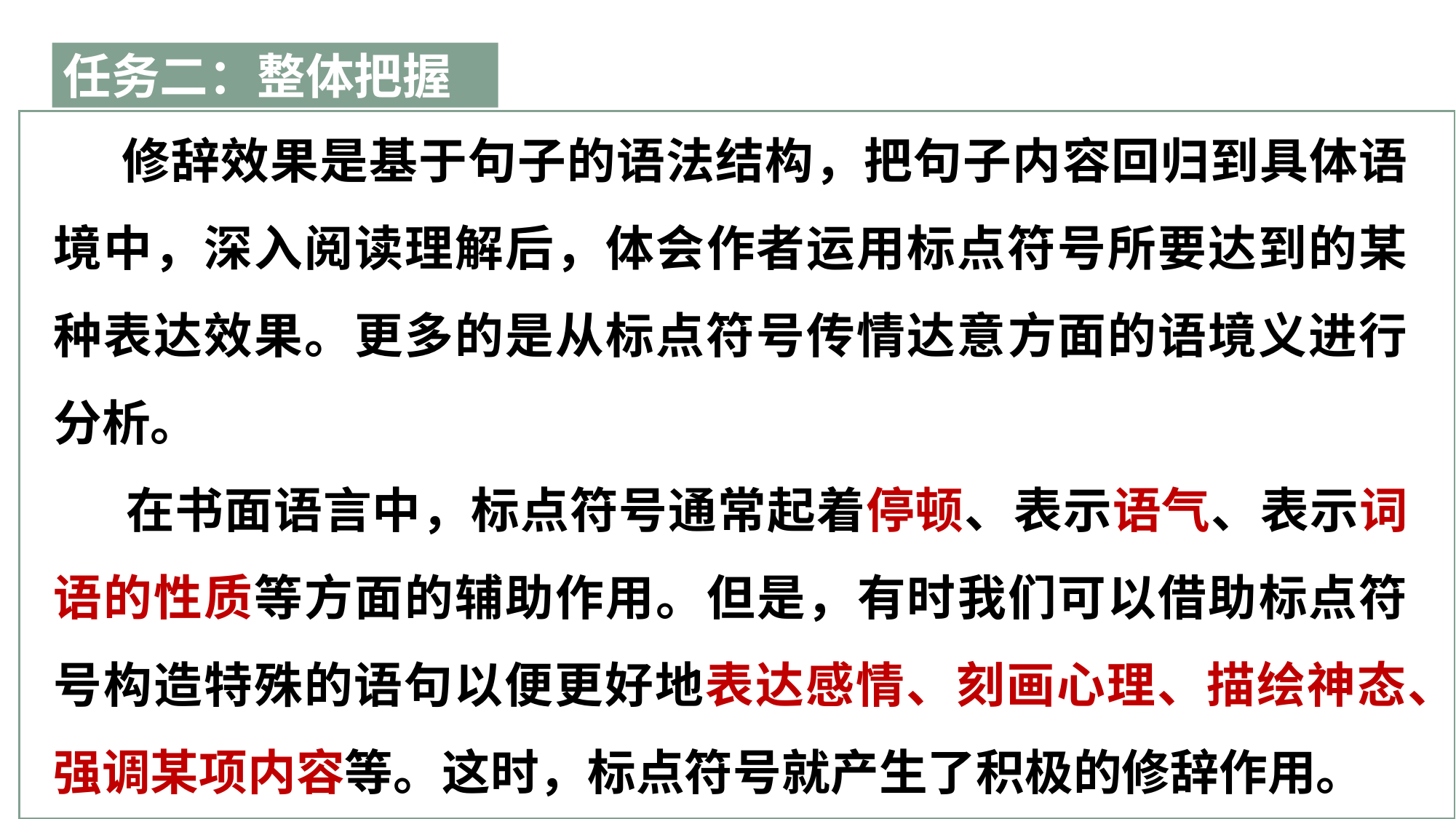

任务二：整体把握

  修辞效果是基于句子的语法结构，把句子内容回归到具体语境中，深入阅读理解后，体会作者运用标点符号所要达到的某种表达效果。更多的是从标点符号传情达意方面的语境义进行分析。
  在书面语言中，标点符号通常起着停顿、表示语气、表示词语的性质等方面的辅助作用。但是，有时我们可以借助标点符号构造特殊的语句以便更好地表达感情、刻画心理、描绘神态、强调某项内容等。这时，标点符号就产生了积极的修辞作用。

点击输入文本信息，简要陈述文本信息，字体大小可调节。点击输入文本信息，简要陈述文本信息，字体大小可调节。
点击输入文本信息，简要陈述文本信息，字体大小可调节。点击输入文本信息，简要陈述文本信息，字体大小可调节。